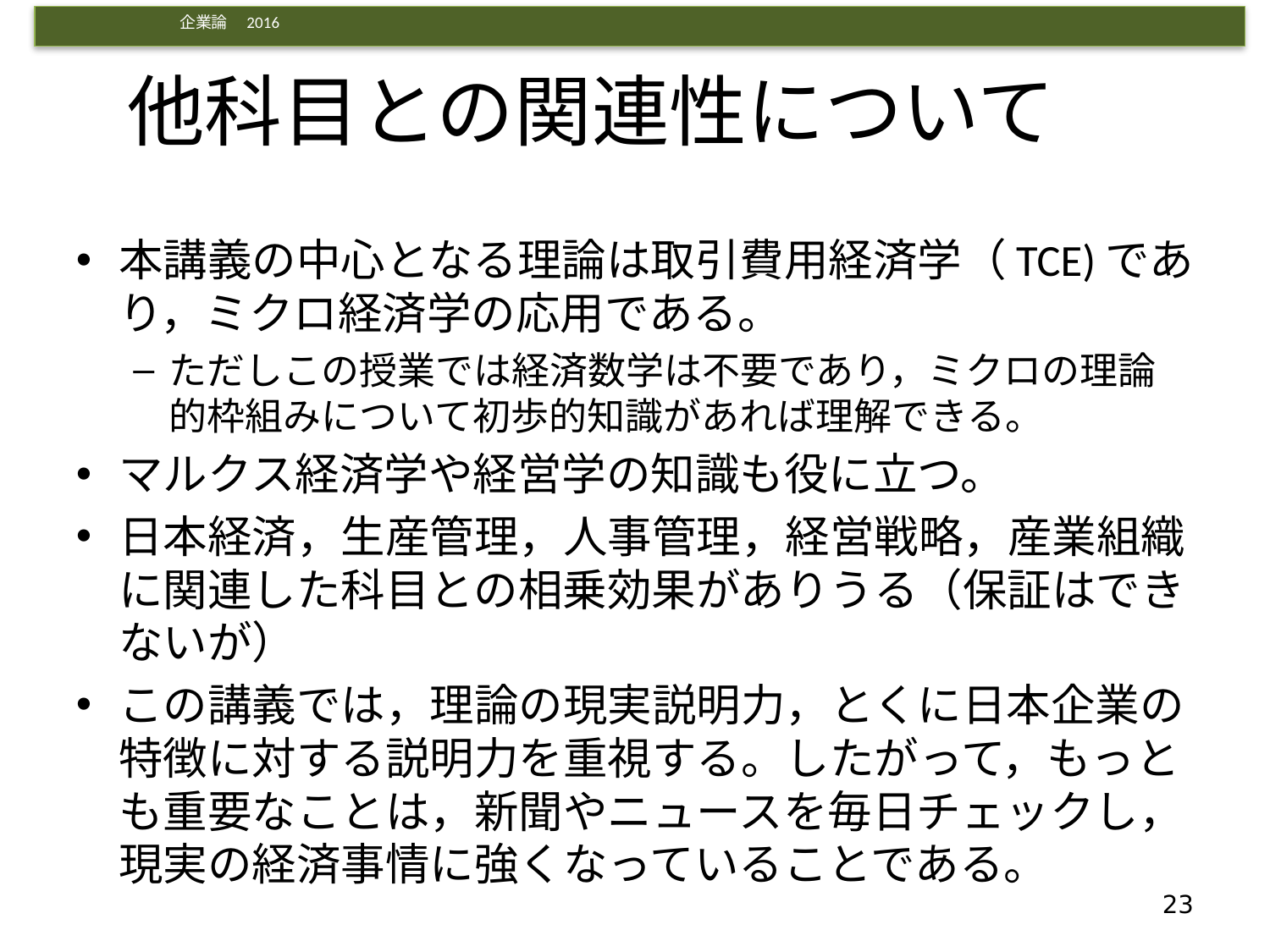

# 他科目との関連性について
本講義の中心となる理論は取引費用経済学（TCE)であり，ミクロ経済学の応用である。
ただしこの授業では経済数学は不要であり，ミクロの理論的枠組みについて初歩的知識があれば理解できる。
マルクス経済学や経営学の知識も役に立つ。
日本経済，生産管理，人事管理，経営戦略，産業組織に関連した科目との相乗効果がありうる（保証はできないが）
この講義では，理論の現実説明力，とくに日本企業の特徴に対する説明力を重視する。したがって，もっとも重要なことは，新聞やニュースを毎日チェックし，現実の経済事情に強くなっていることである。

23